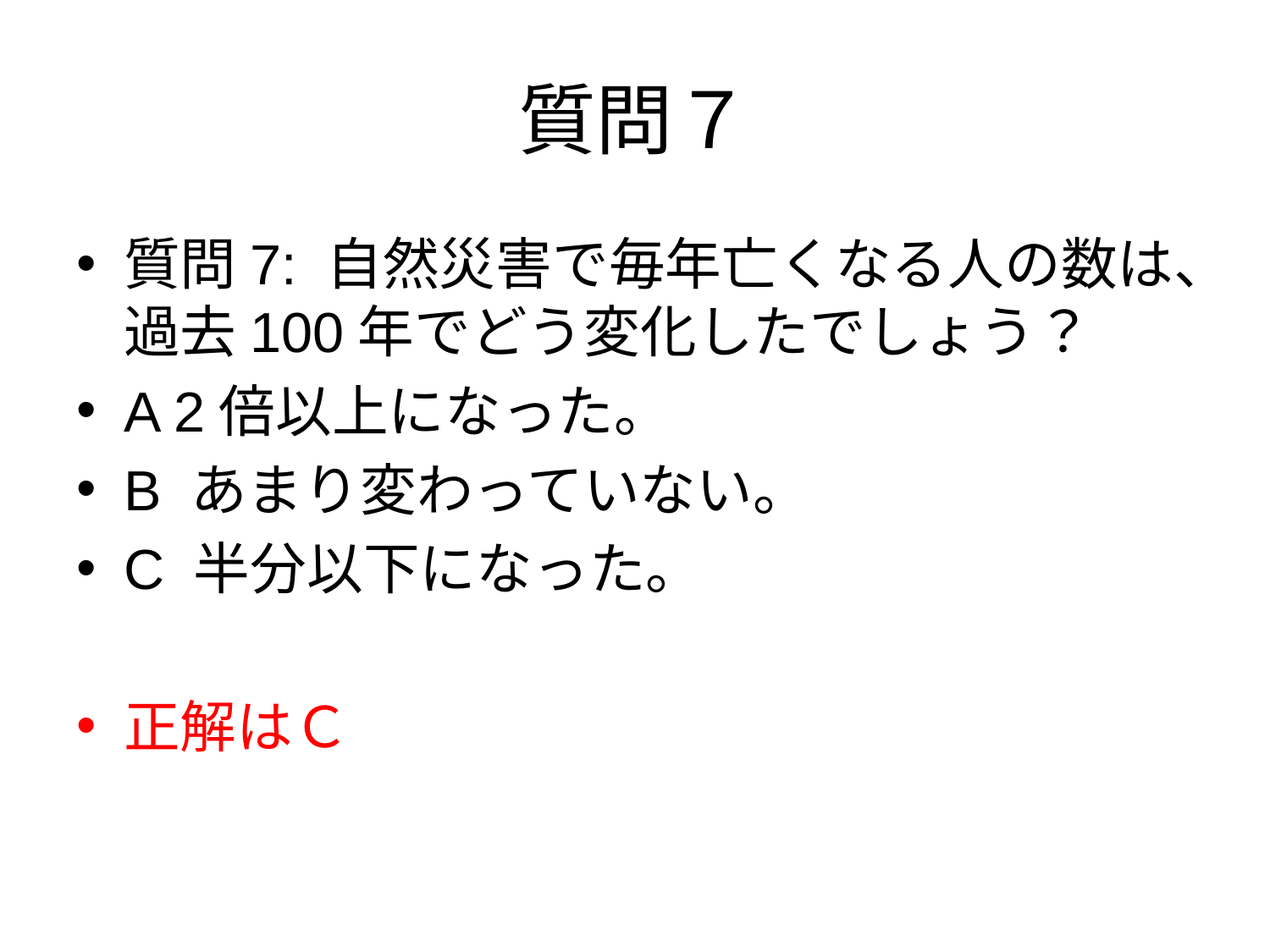

# 質問７
質問7: 自然災害で毎年亡くなる人の数は、過去100年でどう変化したでしょう？
A 2倍以上になった。
B あまり変わっていない。
C 半分以下になった。

正解はＣ